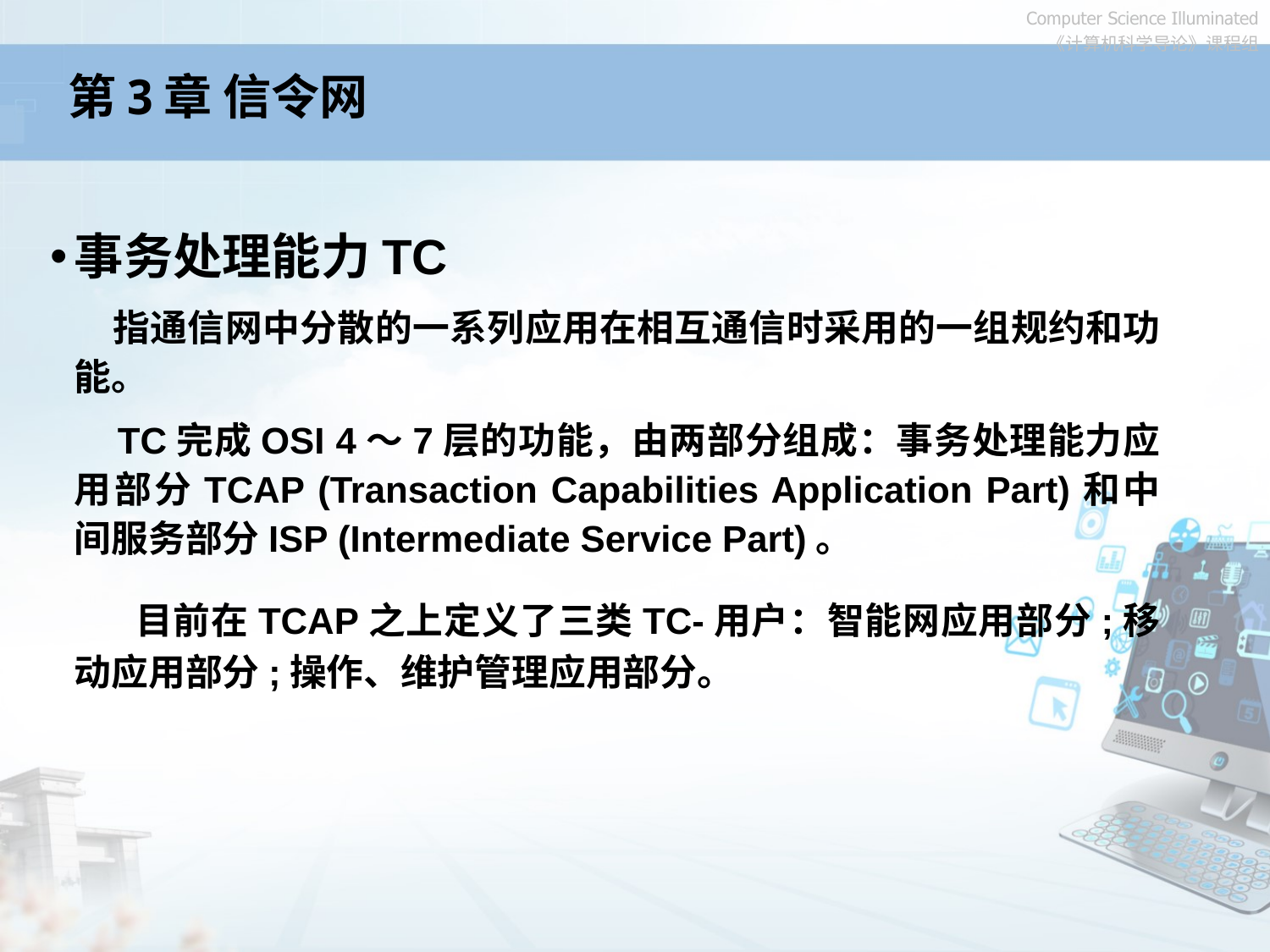

# 第3章 信令网
事务处理能力TC
      指通信网中分散的一系列应用在相互通信时采用的一组规约和功能。
      TC完成OSI 4～7层的功能，由两部分组成：事务处理能力应用部分TCAP (Transaction Capabilities Application Part)和中间服务部分ISP (Intermediate Service Part)。
      目前在TCAP之上定义了三类TC-用户：智能网应用部分;移动应用部分;操作、维护管理应用部分。